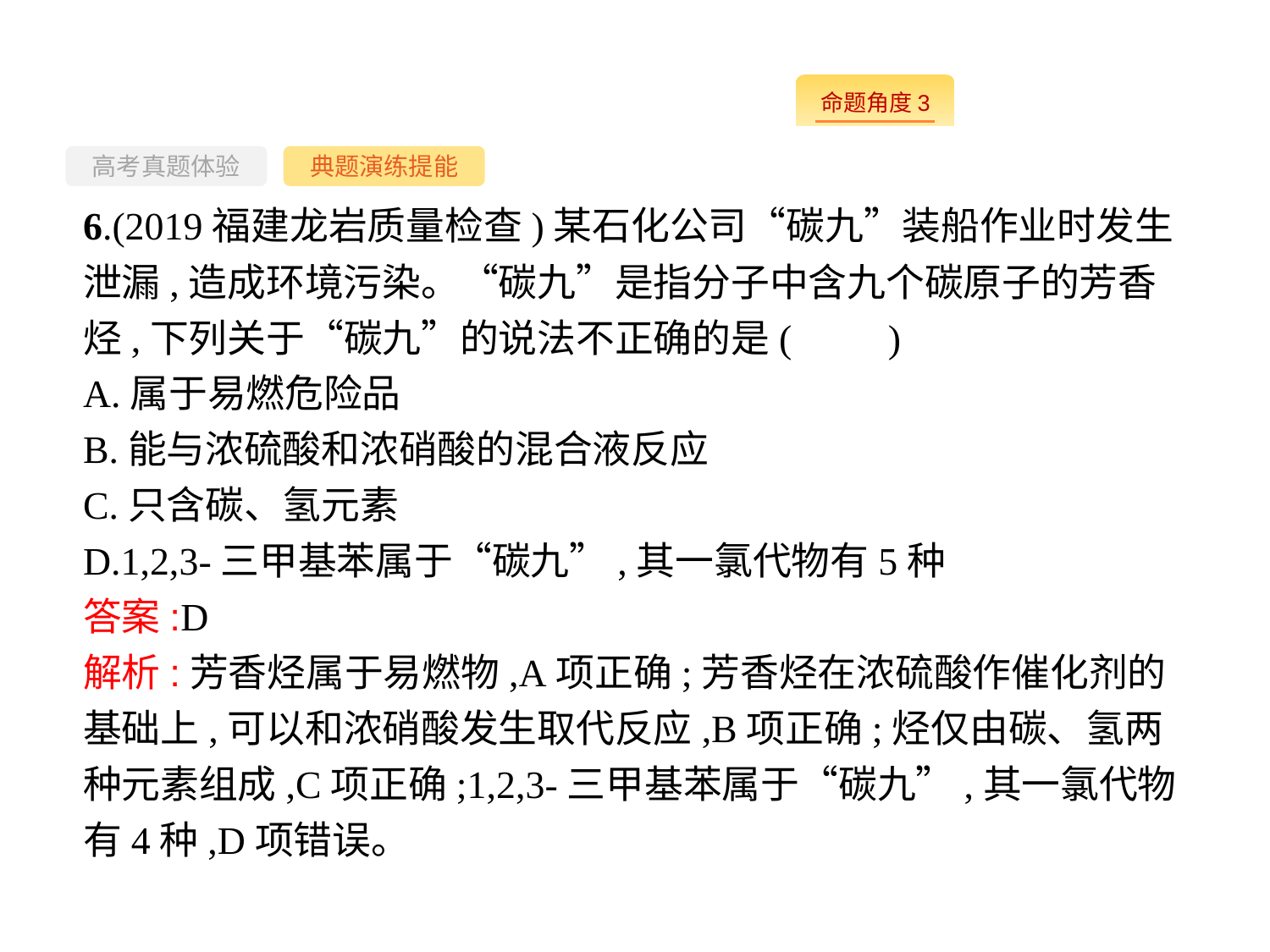

-54-
高考真题体验
典题演练提能
6.(2019福建龙岩质量检查)某石化公司“碳九”装船作业时发生泄漏,造成环境污染。“碳九”是指分子中含九个碳原子的芳香烃,下列关于“碳九”的说法不正确的是(　　)
A.属于易燃危险品
B.能与浓硫酸和浓硝酸的混合液反应
C.只含碳、氢元素
D.1,2,3-三甲基苯属于“碳九”,其一氯代物有5种
答案:D
解析:芳香烃属于易燃物,A项正确;芳香烃在浓硫酸作催化剂的基础上,可以和浓硝酸发生取代反应,B项正确;烃仅由碳、氢两种元素组成,C项正确;1,2,3-三甲基苯属于“碳九”,其一氯代物有4种,D项错误。